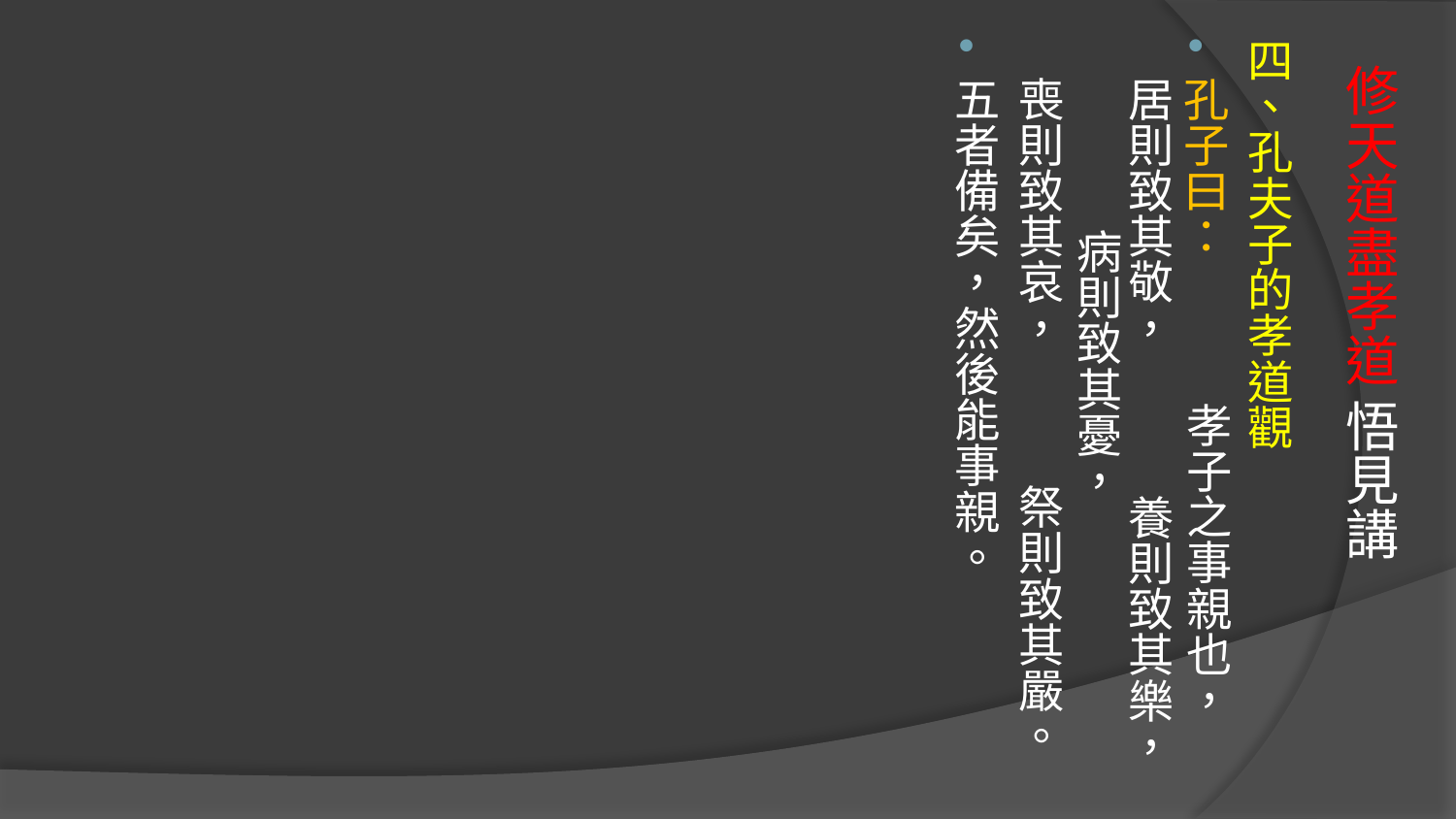

四、孔夫子的孝道觀
孔子曰：              孝子之事親也，      居則致其敬，              養則致其樂，                 病則致其憂， 
喪則致其哀，             祭則致其嚴。
五者備矣，然後能事親。

# 修天道盡孝道 悟見講